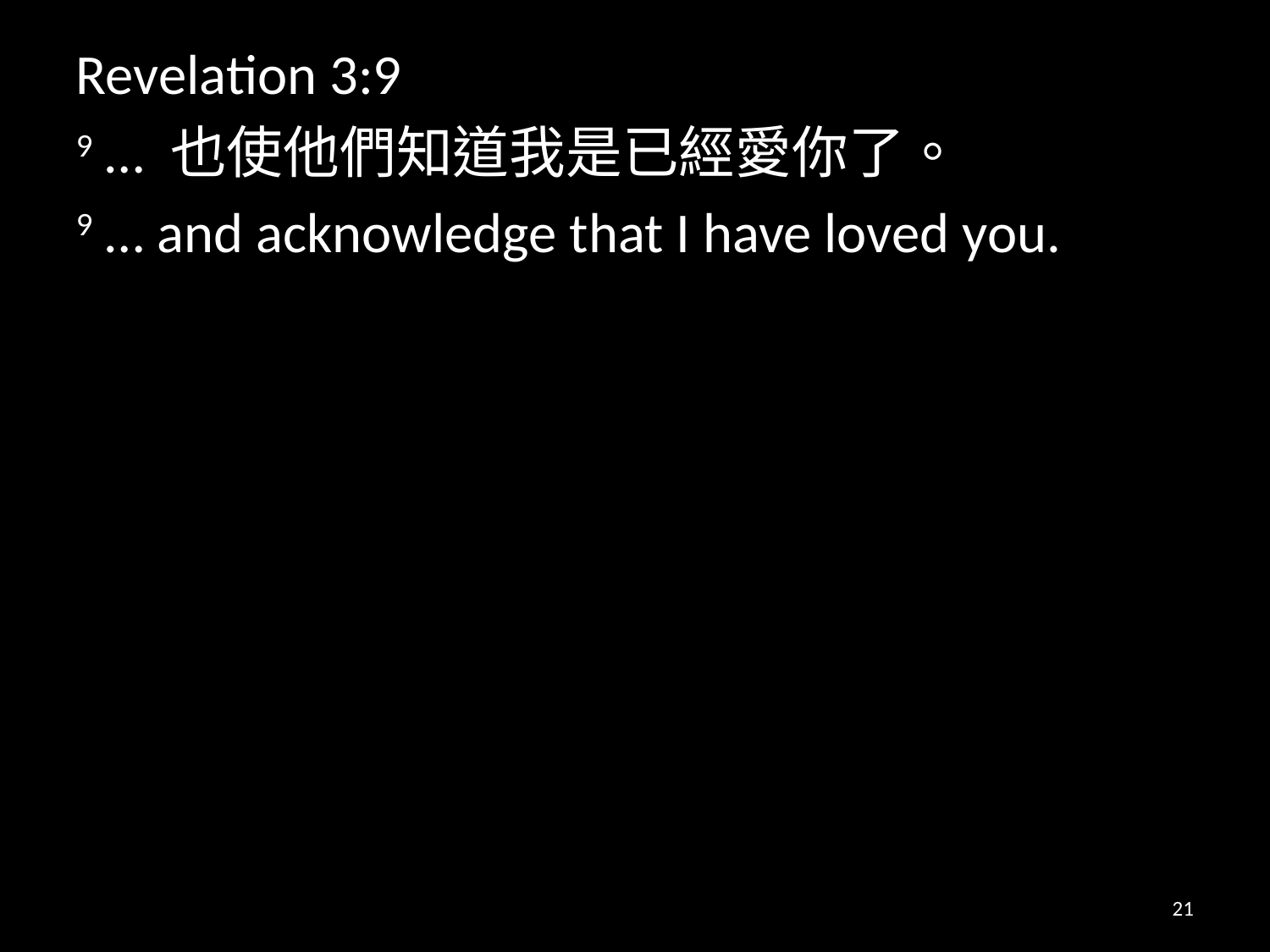

Revelation 3:9
9 … 也使他們知道我是已經愛你了。
9 … and acknowledge that I have loved you.

21